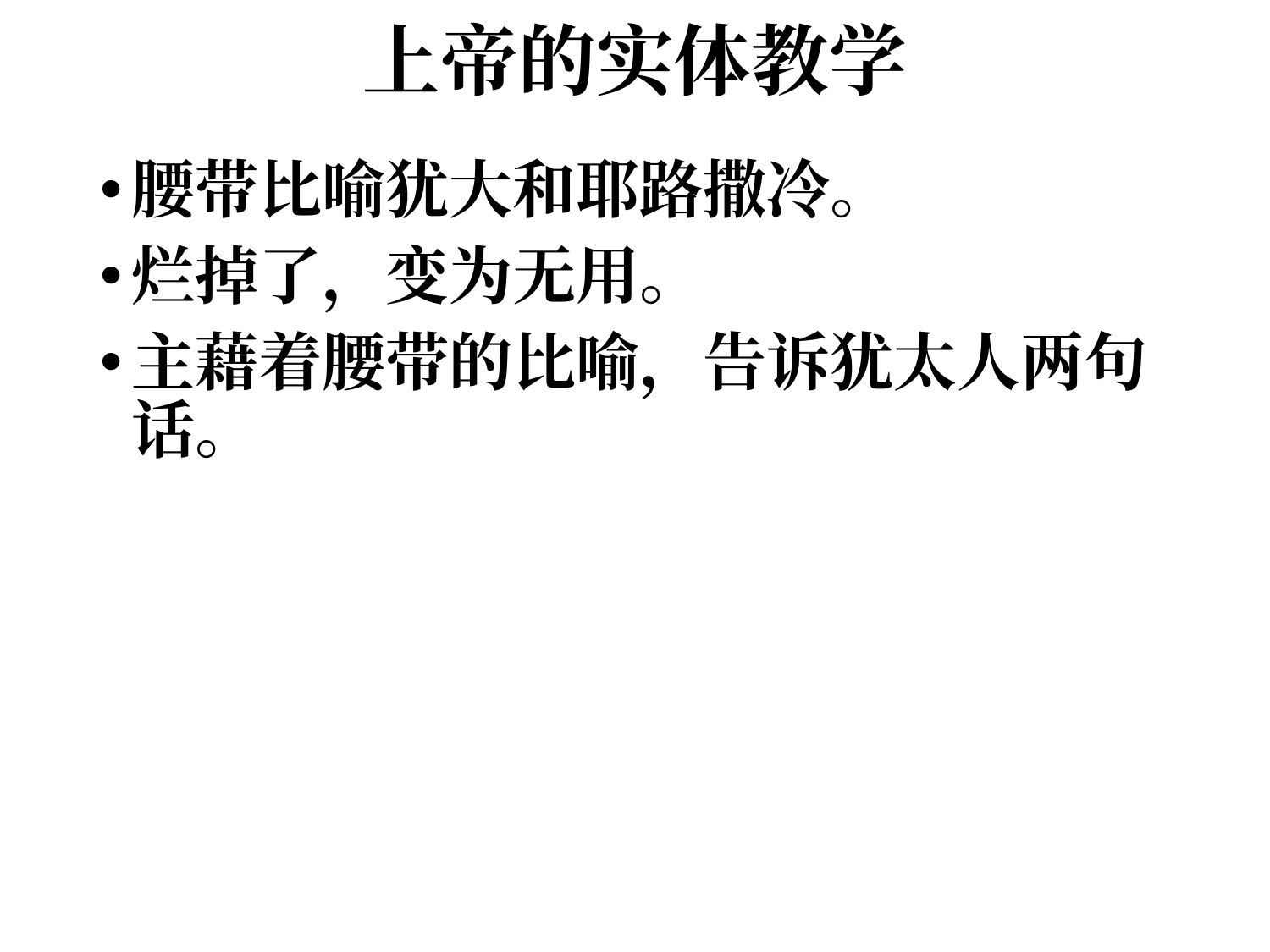

# 上帝的实体教学
腰带比喻犹大和耶路撒冷。
烂掉了，变为无用。
主藉着腰带的比喻，告诉犹太人两句话。